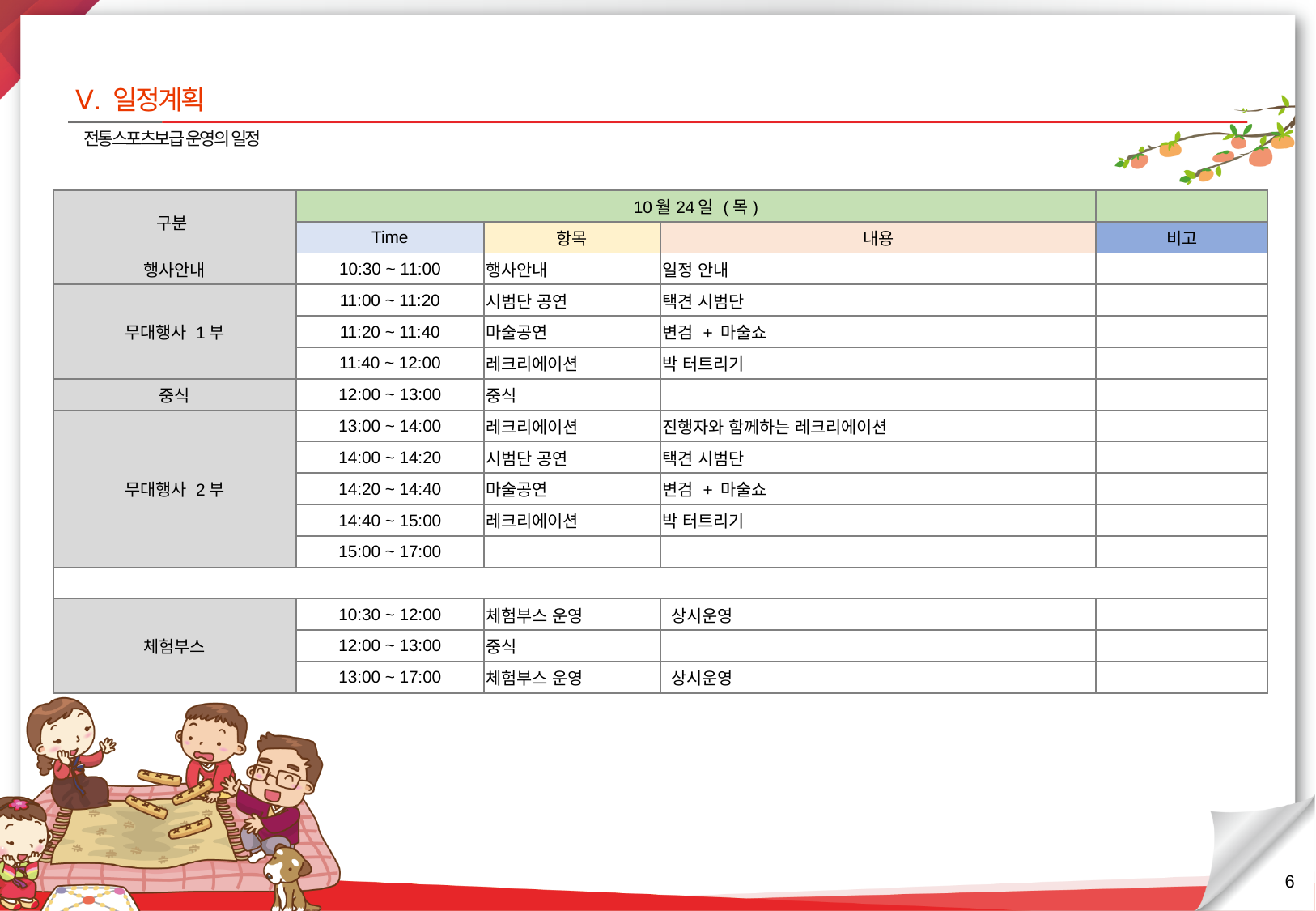

Ⅴ. 일정계획
전통스포츠보급 운영의 일정
| 구분 | 10월24일 (목) |  |  |  |
| --- | --- | --- | --- | --- |
|  | Time | 항목 | 내용 | 비고 |
| 행사안내 | 10:30 ~ 11:00 | 행사안내 | 일정 안내 |  |
| 무대행사 1부 | 11:00 ~ 11:20 | 시범단 공연 | 택견 시범단 |  |
|  | 11:20 ~ 11:40 | 마술공연 | 변검 + 마술쇼 |  |
|  | 11:40 ~ 12:00 | 레크리에이션 | 박 터트리기 |  |
| 중식 | 12:00 ~ 13:00 | 중식 |  |  |
| 무대행사 2부 | 13:00 ~ 14:00 | 레크리에이션 | 진행자와 함께하는 레크리에이션 |  |
|  | 14:00 ~ 14:20 | 시범단 공연 | 택견 시범단 |  |
|  | 14:20 ~ 14:40 | 마술공연 | 변검 + 마술쇼 |  |
|  | 14:40 ~ 15:00 | 레크리에이션 | 박 터트리기 |  |
|  | 15:00 ~ 17:00 |  |  |  |
|  |  |  |  |  |
| 체험부스 | 10:30 ~ 12:00 | 체험부스 운영 | 상시운영 |  |
|  | 12:00 ~ 13:00 | 중식 |  |  |
|  | 13:00 ~ 17:00 | 체험부스 운영 | 상시운영 |  |
6